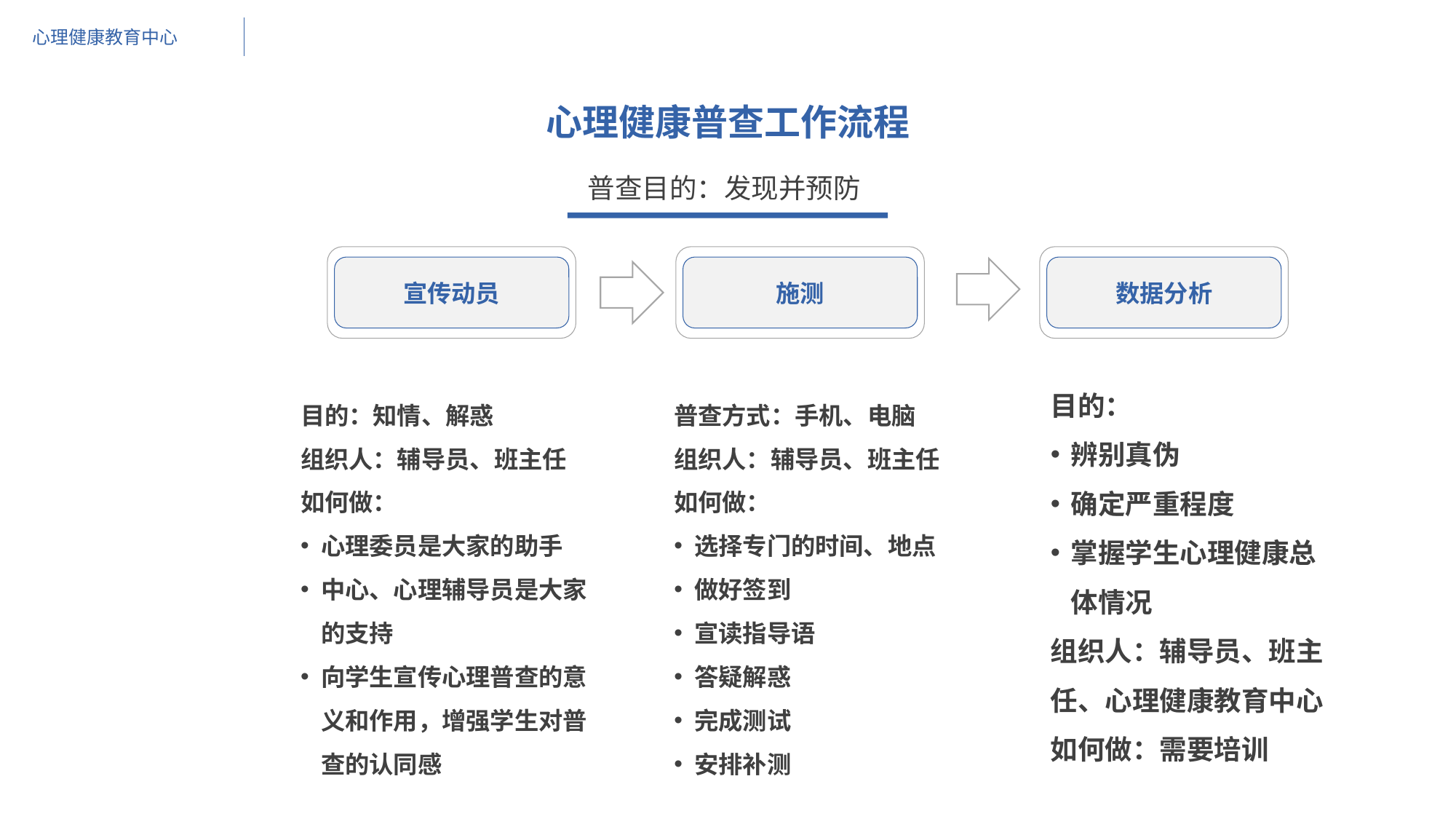

心理健康教育中心
心理健康普查工作流程
普查目的：发现并预防

宣传动员

施测

数据分析

目的：
辨别真伪
确定严重程度
掌握学生心理健康总体情况
组织人：辅导员、班主任、心理健康教育中心
如何做：需要培训
目的：知情、解惑
组织人：辅导员、班主任
如何做：
心理委员是大家的助手
中心、心理辅导员是大家的支持
向学生宣传心理普查的意义和作用，增强学生对普查的认同感

普查方式：手机、电脑
组织人：辅导员、班主任
如何做：
选择专门的时间、地点
做好签到
宣读指导语
答疑解惑
完成测试
安排补测